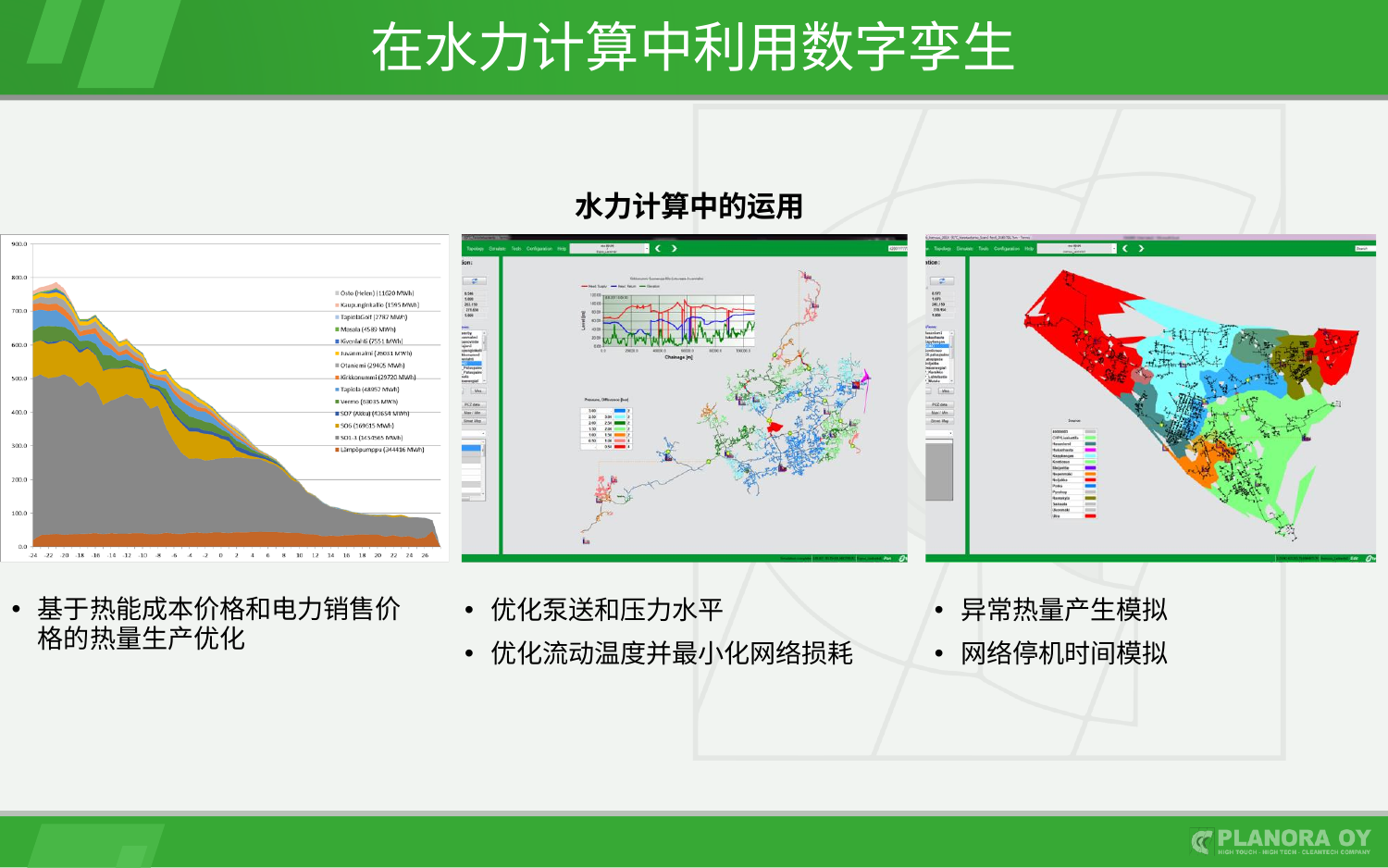

# 在水力计算中利用数字孪生
水力计算中的运用

优化泵送和压力水平
优化流动温度并最小化网络损耗
异常热量产生模拟
网络停机时间模拟
基于热能成本价格和电力销售价
格的热量生产优化